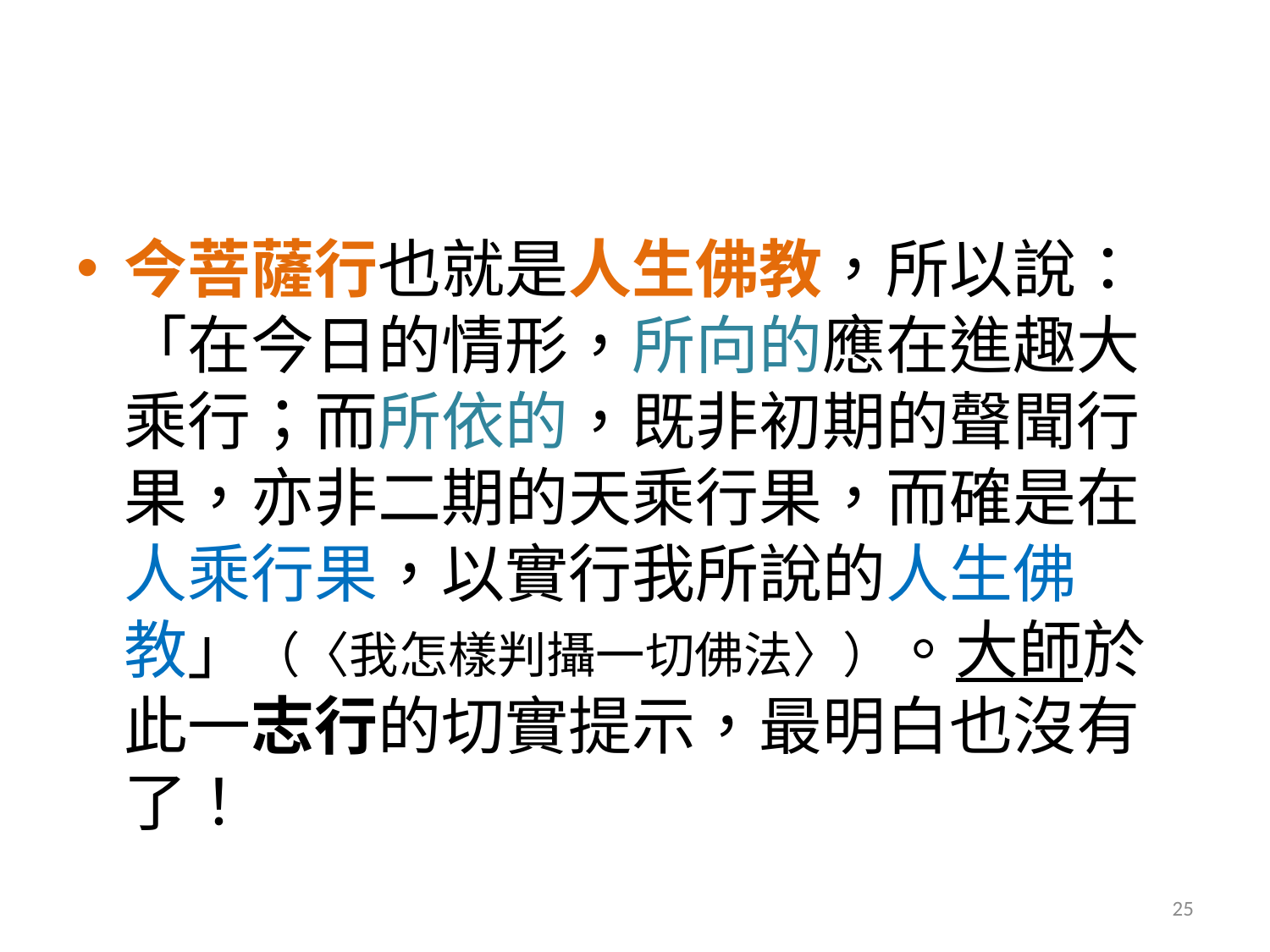

#
今菩薩行也就是人生佛教，所以說：「在今日的情形，所向的應在進趣大乘行；而所依的，既非初期的聲聞行果，亦非二期的天乘行果，而確是在人乘行果，以實行我所說的人生佛教」（〈我怎樣判攝一切佛法〉）。大師於此一志行的切實提示，最明白也沒有了！
25